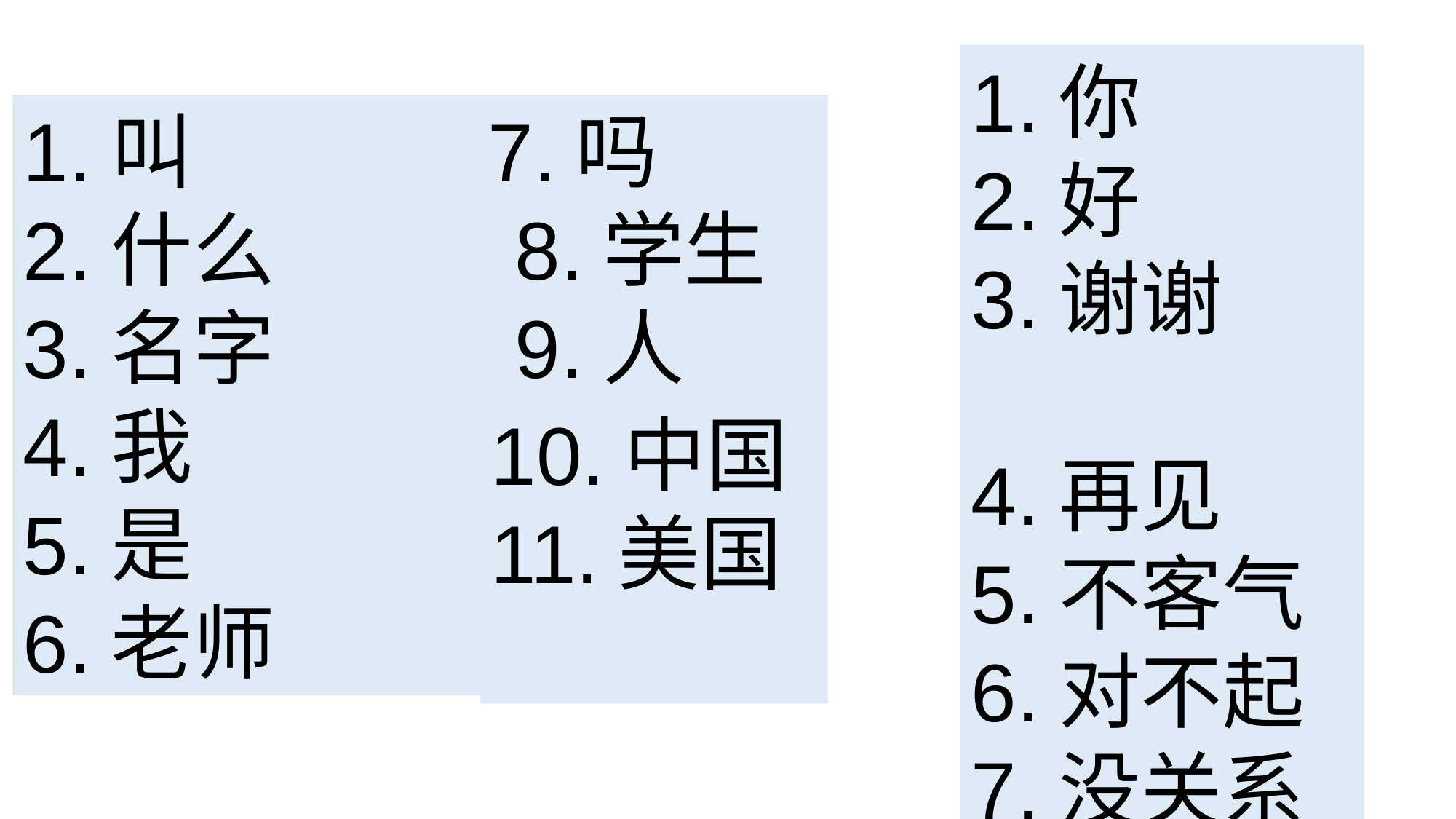

1.你
2.好
3.谢谢
4.再见
5.不客气
6.对不起
7.没关系
1.叫               7.吗
2.什么            8.学生
3.名字            9.人
4.我
5.是
6.老师
10.中国
11.美国